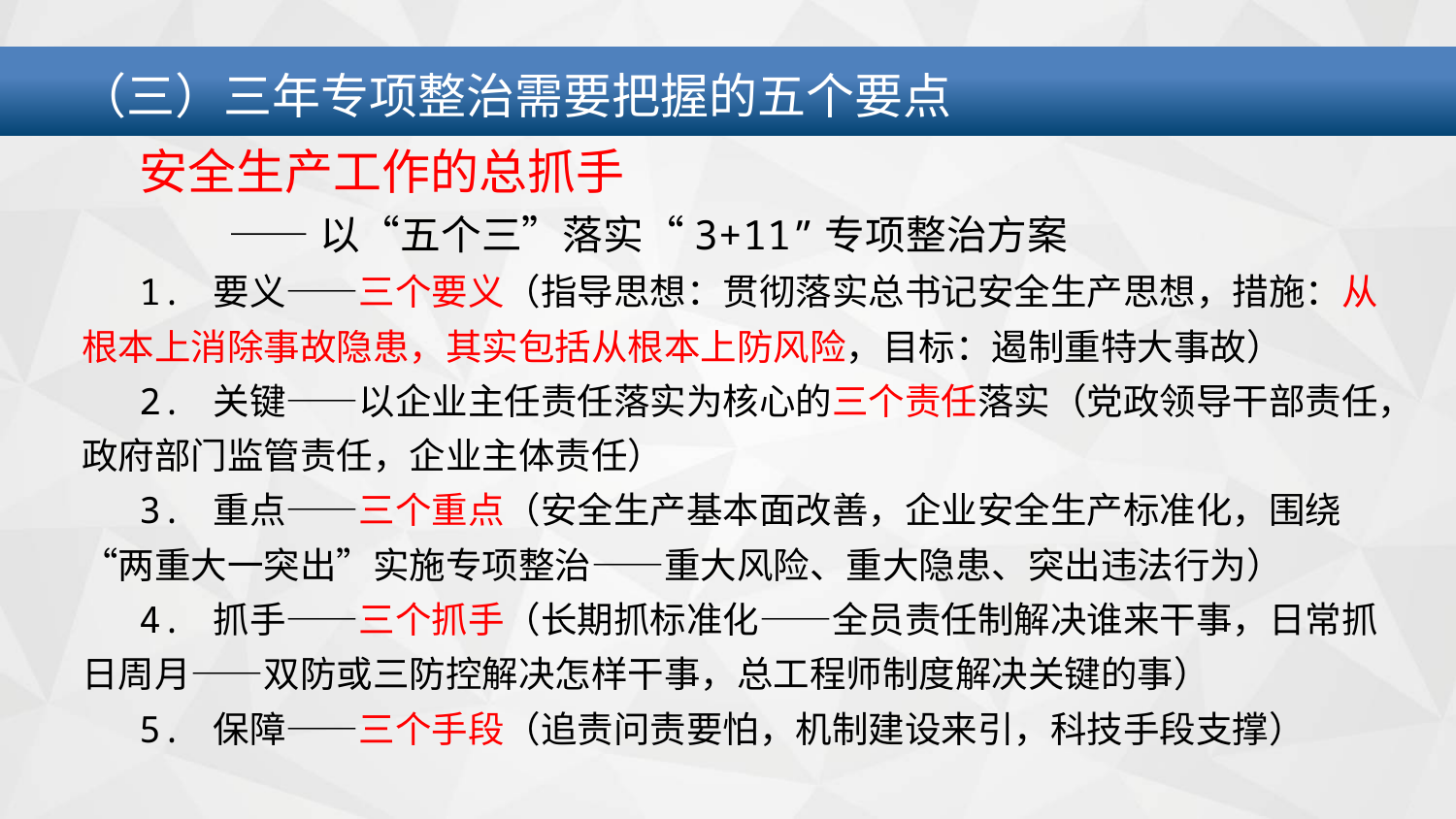

（三）三年专项整治需要把握的五个要点
安全生产工作的总抓手
          ——以“五个三”落实“3+11”专项整治方案
1. 要义——三个要义（指导思想：贯彻落实总书记安全生产思想，措施：从根本上消除事故隐患，其实包括从根本上防风险，目标：遏制重特大事故）
2. 关键——以企业主任责任落实为核心的三个责任落实（党政领导干部责任，政府部门监管责任，企业主体责任）
3. 重点——三个重点（安全生产基本面改善，企业安全生产标准化，围绕“两重大一突出”实施专项整治——重大风险、重大隐患、突出违法行为）
4. 抓手——三个抓手（长期抓标准化——全员责任制解决谁来干事，日常抓日周月——双防或三防控解决怎样干事，总工程师制度解决关键的事）
5. 保障——三个手段（追责问责要怕，机制建设来引，科技手段支撑）